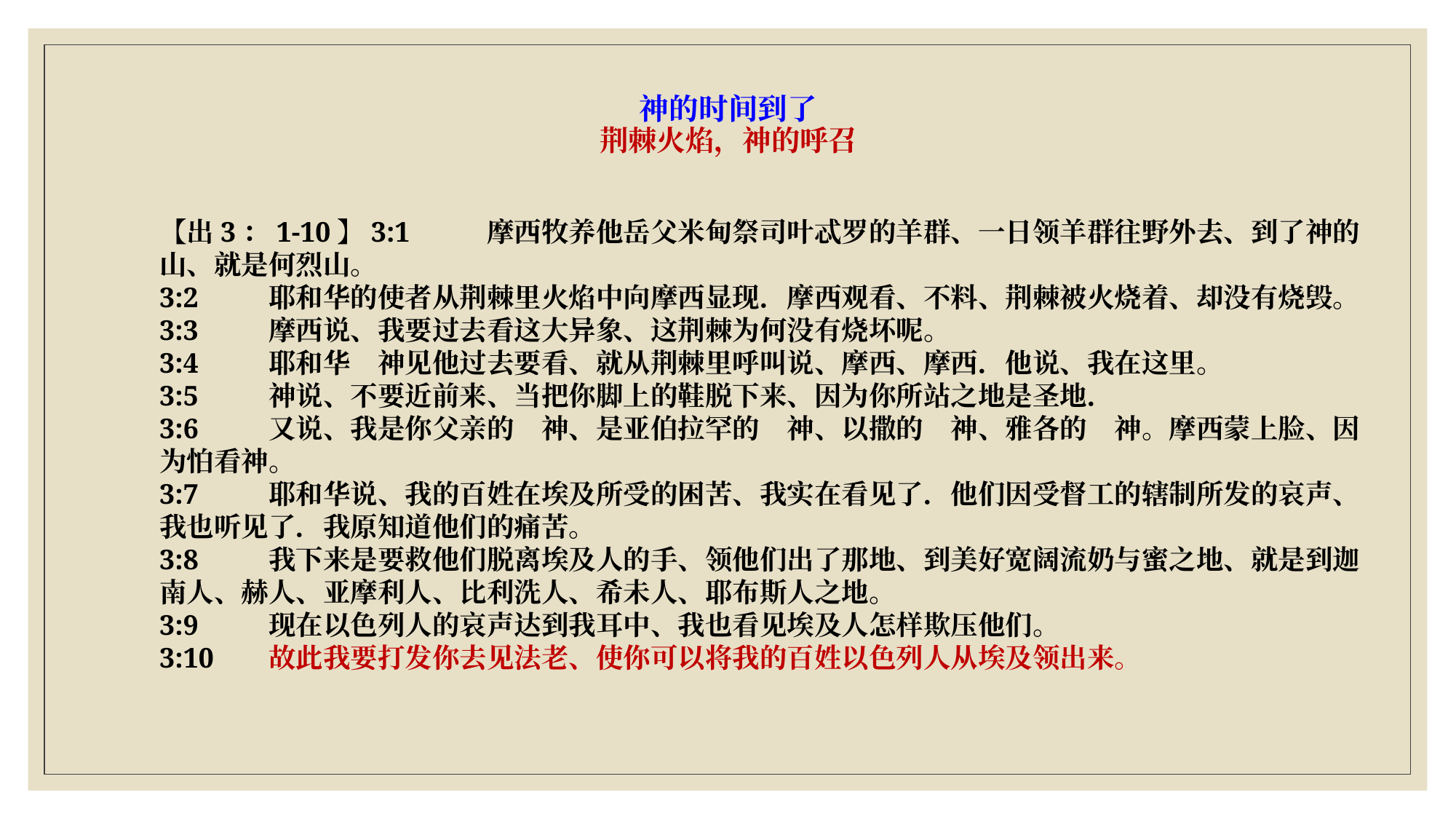

# 神的时间到了 荆棘火焰，神的呼召
【出3：1-10】3:1	摩西牧养他岳父米甸祭司叶忒罗的羊群、一日领羊群往野外去、到了神的山、就是何烈山。
3:2	耶和华的使者从荆棘里火焰中向摩西显现．摩西观看、不料、荆棘被火烧着、却没有烧毁。
3:3	摩西说、我要过去看这大异象、这荆棘为何没有烧坏呢。
3:4	耶和华　神见他过去要看、就从荆棘里呼叫说、摩西、摩西．他说、我在这里。
3:5	神说、不要近前来、当把你脚上的鞋脱下来、因为你所站之地是圣地．
3:6	又说、我是你父亲的　神、是亚伯拉罕的　神、以撒的　神、雅各的　神。摩西蒙上脸、因为怕看神。
3:7	耶和华说、我的百姓在埃及所受的困苦、我实在看见了．他们因受督工的辖制所发的哀声、我也听见了．我原知道他们的痛苦。
3:8	我下来是要救他们脱离埃及人的手、领他们出了那地、到美好宽阔流奶与蜜之地、就是到迦南人、赫人、亚摩利人、比利洗人、希未人、耶布斯人之地。
3:9	现在以色列人的哀声达到我耳中、我也看见埃及人怎样欺压他们。
3:10	故此我要打发你去见法老、使你可以将我的百姓以色列人从埃及领出来。